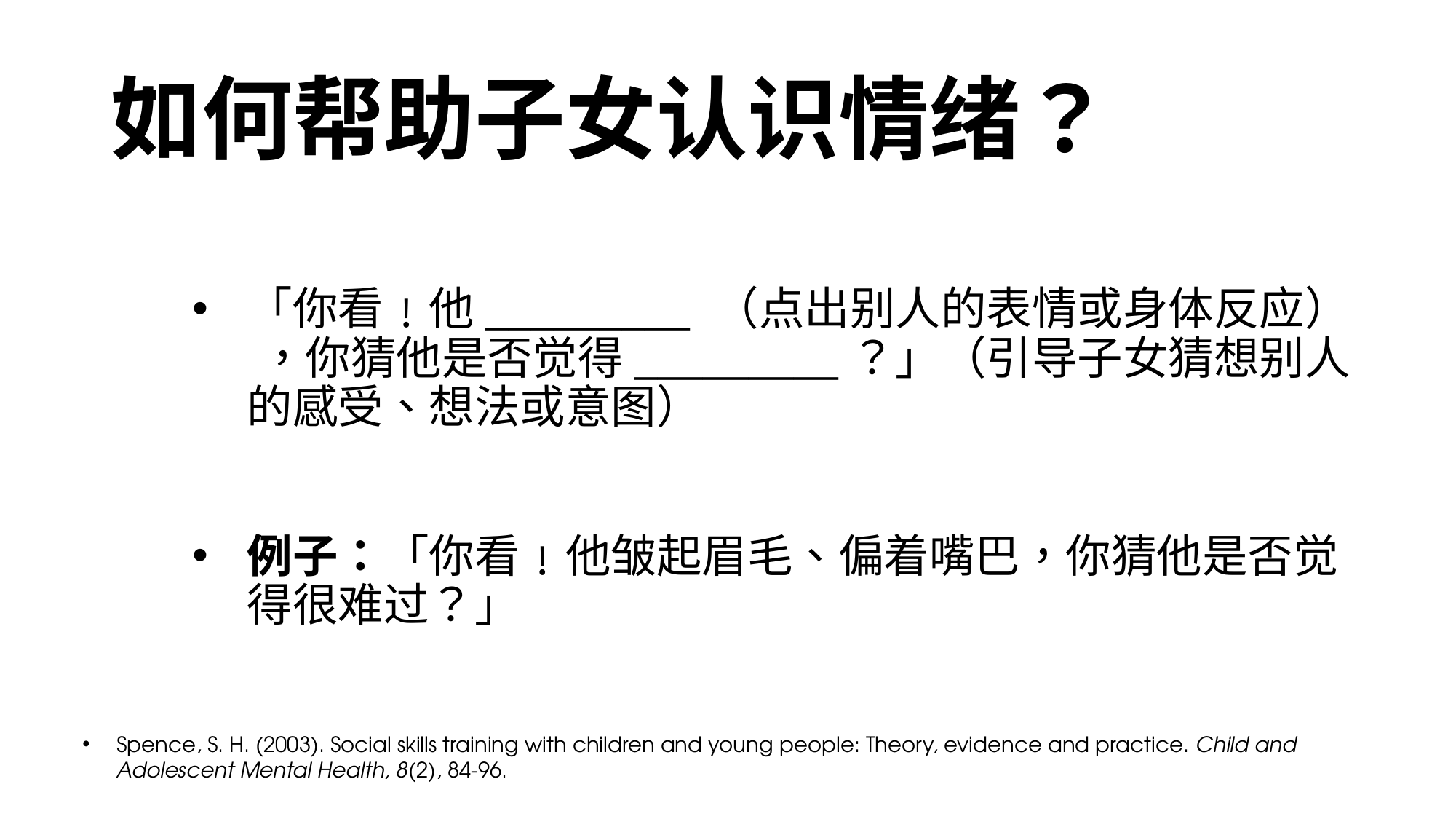

# 如何帮助子女认识情绪？

「你看﹗他_________ （点出别人的表情或身体反应） ，你猜他是否觉得_________？」（引导子女猜想别人的感受、想法或意图）
例子：「你看﹗他皱起眉毛、偏着嘴巴，你猜他是否觉得很难过？」
Spence, S. H. (2003). Social skills training with children and young people: Theory, evidence and practice. Child and Adolescent Mental Health, 8(2), 84-96.